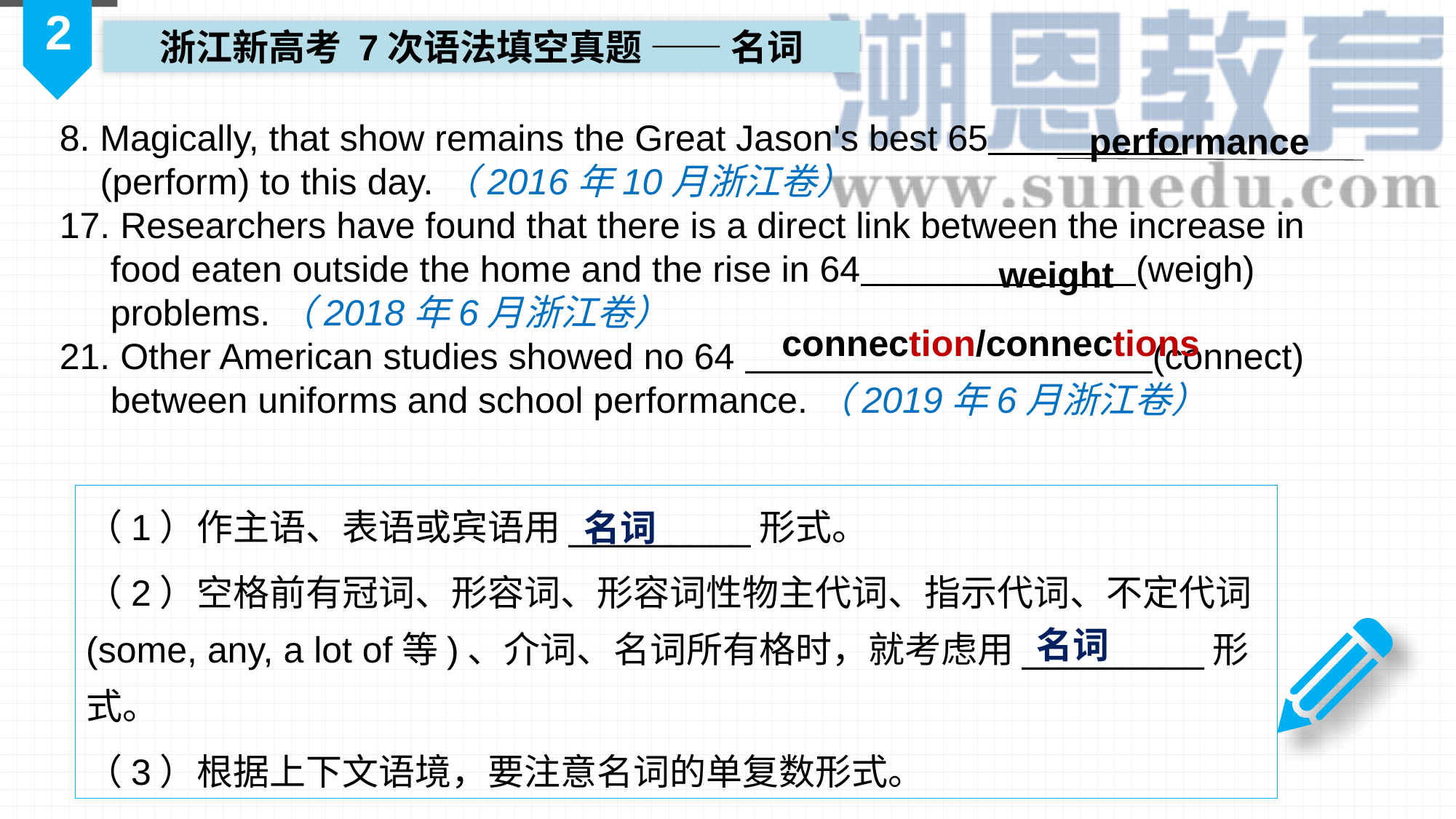

2
浙江新高考 7次语法填空真题 —— 名词
performance
8. Magically, that show remains the Great Jason's best 65
    (perform) to this day.（2016年10月浙江卷）
17. Researchers have found that there is a direct link between the increase in
     food eaten outside the home and the rise in 64                           (weigh)
     problems.（2018年6月浙江卷）
21. Other American studies showed no 64                                         (connect)
     between uniforms and school performance.（2019年6月浙江卷）
 weight
 connection/connections
（1）作主语、表语或宾语用_________形式。
（2）空格前有冠词、形容词、形容词性物主代词、指示代词、不定代词(some, any, a lot of等)、介词、名词所有格时，就考虑用_________形式。
（3）根据上下文语境，要注意名词的单复数形式。
名词

名词